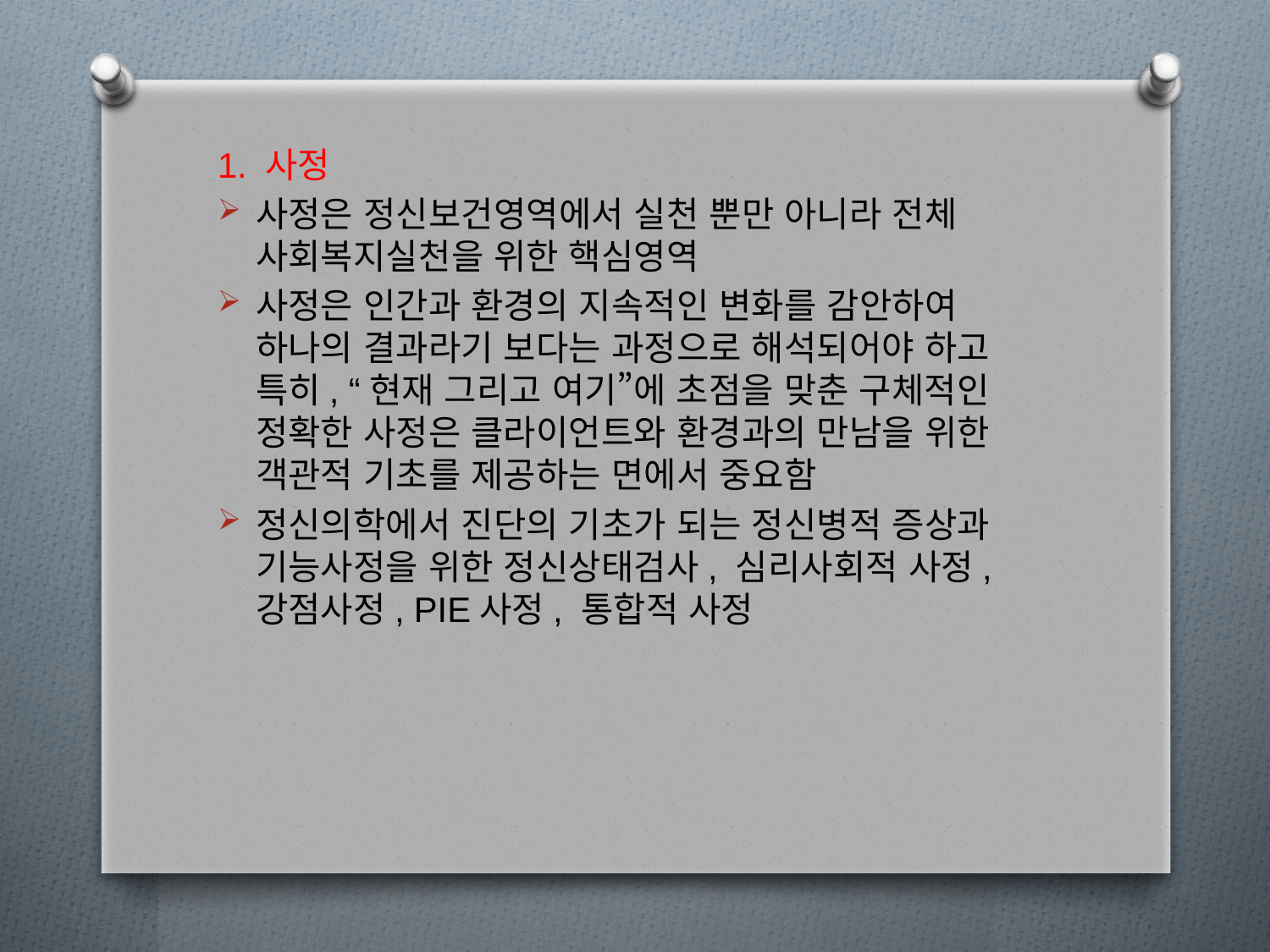

1. 사정
사정은 정신보건영역에서 실천 뿐만 아니라 전체 사회복지실천을 위한 핵심영역
사정은 인간과 환경의 지속적인 변화를 감안하여 하나의 결과라기 보다는 과정으로 해석되어야 하고 특히, “현재 그리고 여기”에 초점을 맞춘 구체적인 정확한 사정은 클라이언트와 환경과의 만남을 위한 객관적 기초를 제공하는 면에서 중요함
정신의학에서 진단의 기초가 되는 정신병적 증상과 기능사정을 위한 정신상태검사, 심리사회적 사정, 강점사정, PIE사정, 통합적 사정